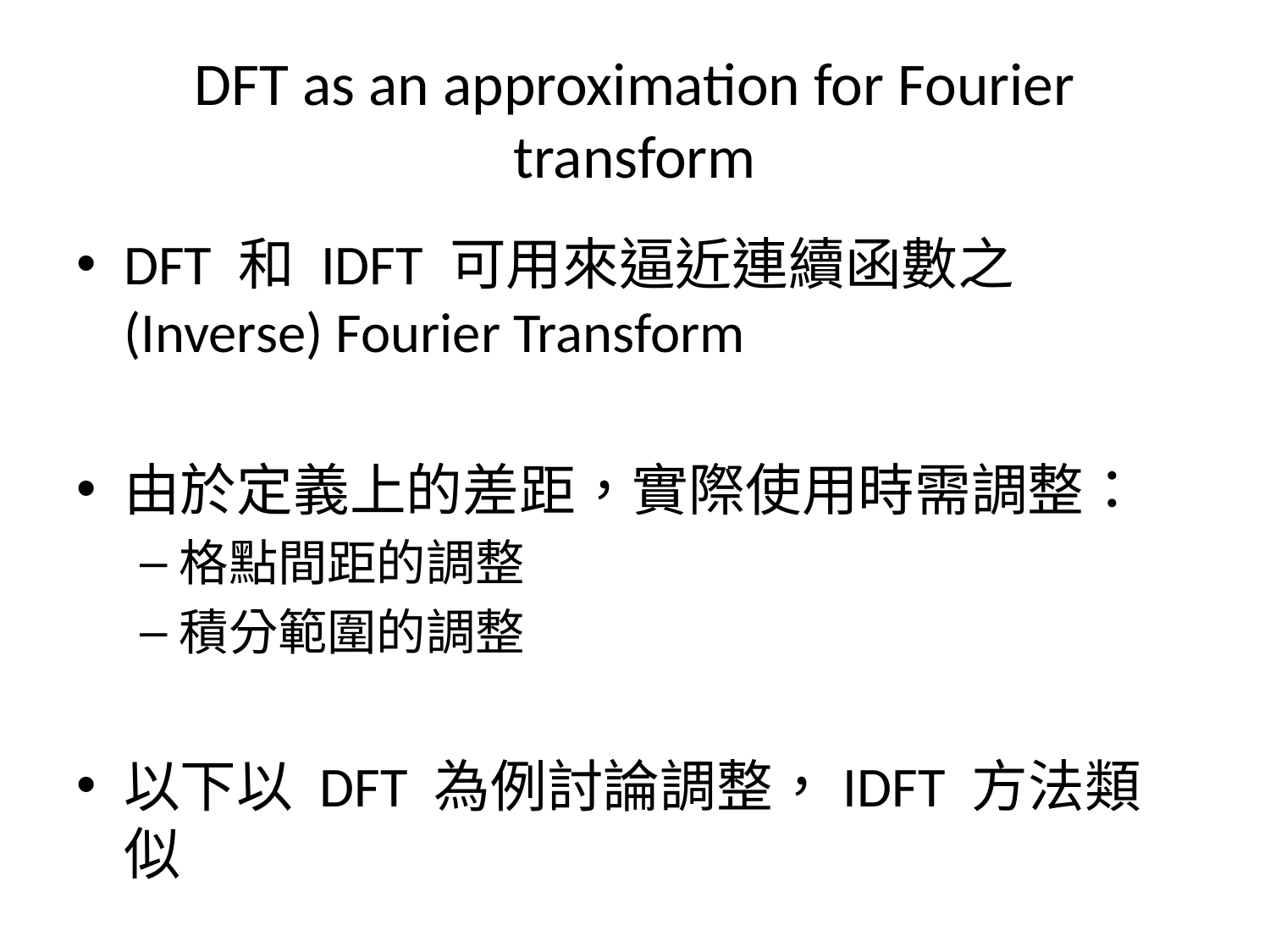

# DFT as an approximation for Fourier transform
DFT 和 IDFT 可用來逼近連續函數之 (Inverse) Fourier Transform

由於定義上的差距，實際使用時需調整：
格點間距的調整
積分範圍的調整

以下以 DFT 為例討論調整，IDFT 方法類似